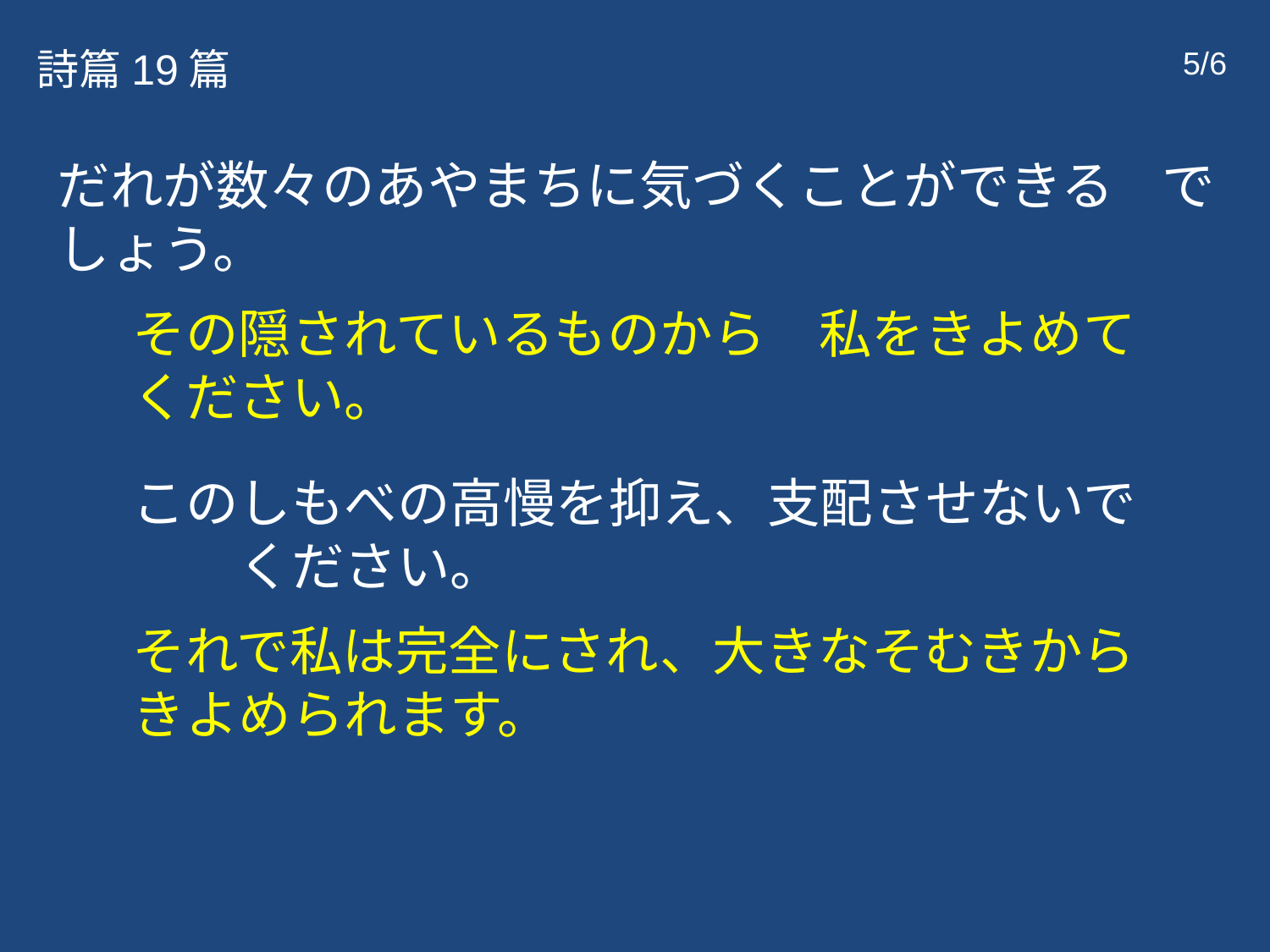

詩篇19篇
5/6
だれが数々のあやまちに気づくことができる    でしょう。
その隠されているものから　私をきよめて　ください。
このしもべの高慢を抑え、支配させないで　　　ください。
それで私は完全にされ、大きなそむきから　きよめられます。